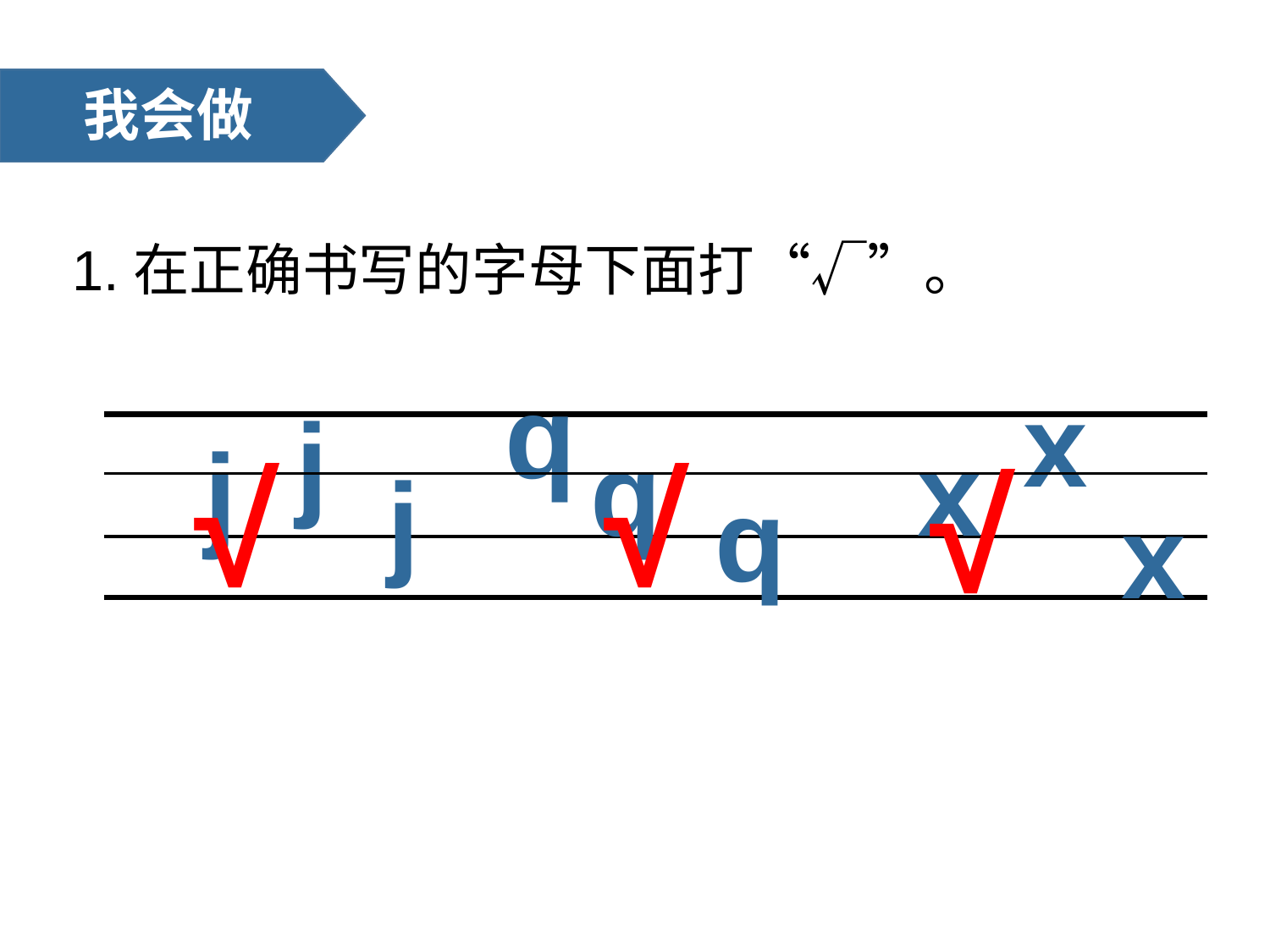

我会做
1.在正确书写的字母下面打“√”。
q
x
j
j
q
x
√
√
√
j
q
x